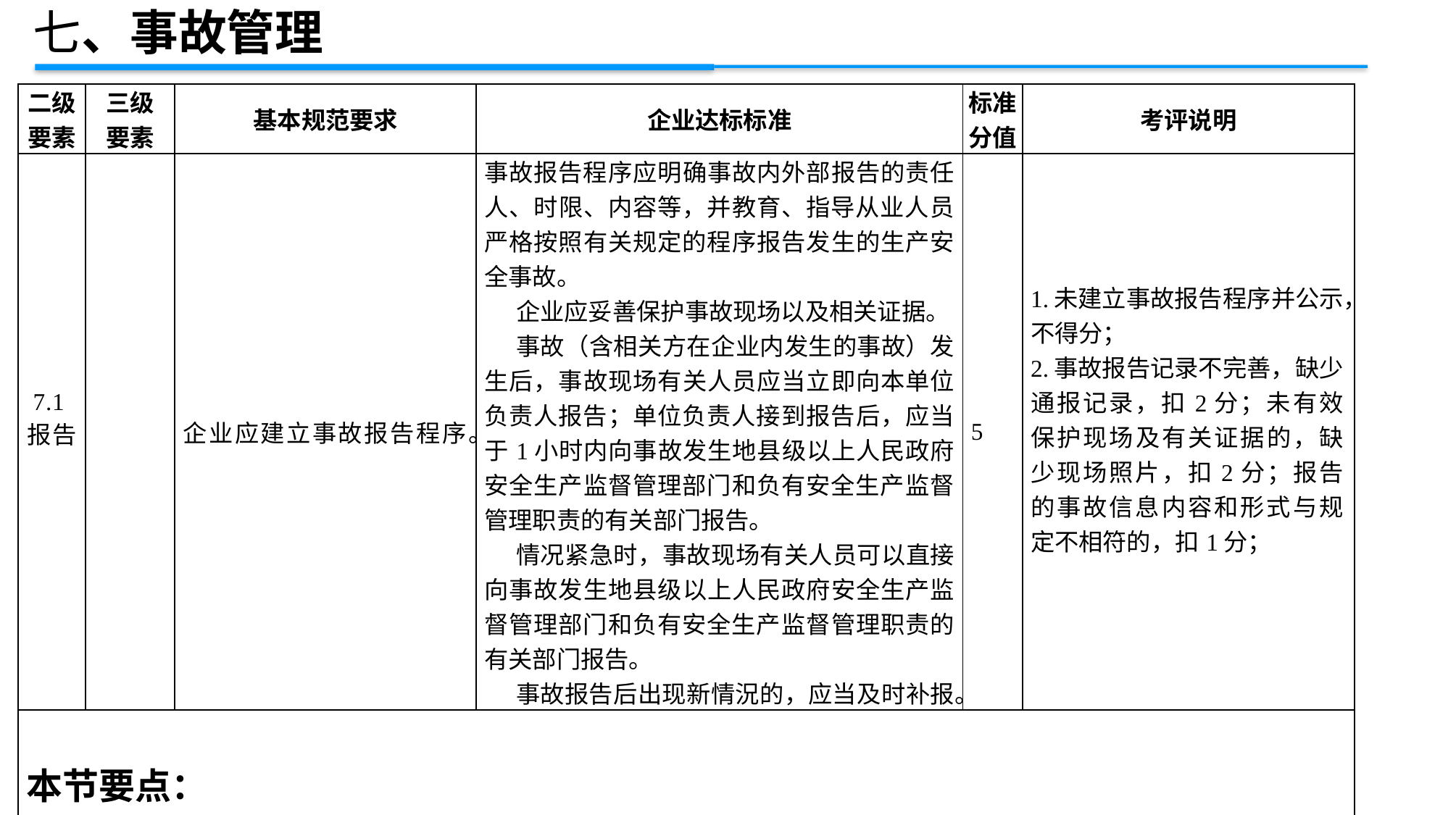

七、事故管理

| 二级 要素 | 三级 要素 | 基本规范要求 | 企业达标标准 | 标准 分值 | 考评说明 |
| --- | --- | --- | --- | --- | --- |
| 7.1报告 |  | 企业应建立事故报告程序。 | 事故报告程序应明确事故内外部报告的责任人、时限、内容等，并教育、指导从业人员严格按照有关规定的程序报告发生的生产安全事故。 企业应妥善保护事故现场以及相关证据。 事故（含相关方在企业内发生的事故）发生后，事故现场有关人员应当立即向本单位负责人报告；单位负责人接到报告后，应当于1小时内向事故发生地县级以上人民政府安全生产监督管理部门和负有安全生产监督管理职责的有关部门报告。 情况紧急时，事故现场有关人员可以直接向事故发生地县级以上人民政府安全生产监督管理部门和负有安全生产监督管理职责的有关部门报告。 事故报告后出现新情況的，应当及时补报。 | 5 | 1.未建立事故报告程序并公示，不得分； 2.事故报告记录不完善，缺少通报记录，扣2分；未有效保护现场及有关证据的，缺少现场照片，扣2分；报告的事故信息内容和形式与规定不相符的，扣1分； |
| 本节要点： 1、本项主要检查是否有事故报告程序，同时需要现场公示。 |  |  |  |  |  |